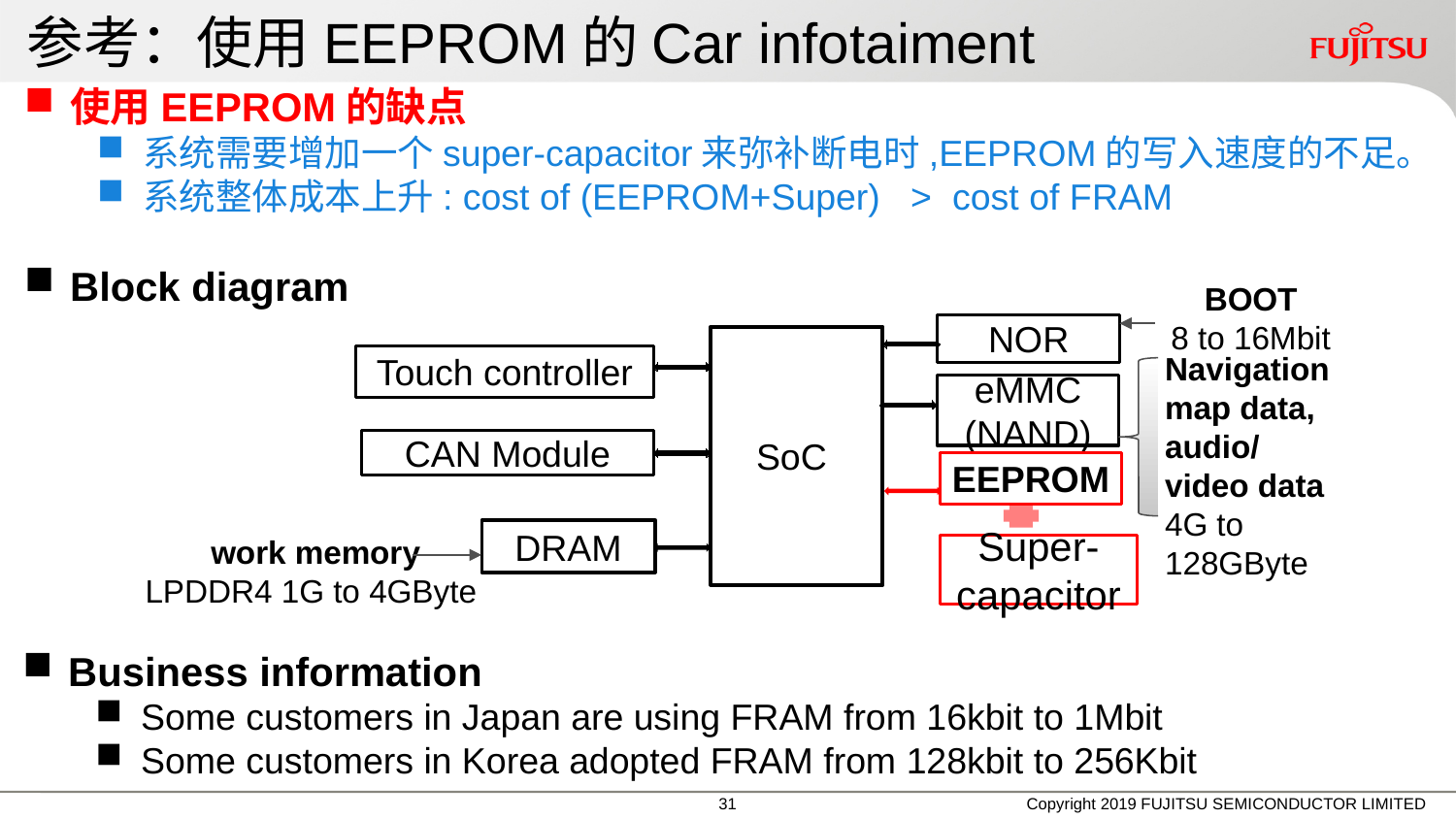

# 参考：使用EEPROM的Car infotaiment
使用EEPROM的缺点
系统需要增加一个super-capacitor来弥补断电时,EEPROM的写入速度的不足。
系统整体成本上升: cost of (EEPROM+Super)   >  cost of FRAM

Block diagram
BOOT
8 to 16Mbit
NOR

SoC

Navigation map data,
audio/video data
4G to 128GByte
Touch controller

eMMC
(NAND)

CAN Module
EEPROM

DRAM
 work memory
LPDDR4 1G to 4GByte
Super-capacitor
Business information
Some customers in Japan are using FRAM from 16kbit to 1Mbit
Some customers in Korea adopted FRAM from 128kbit to 256Kbit
Copyright 2019 FUJITSU SEMICONDUCTOR LIMITED
31